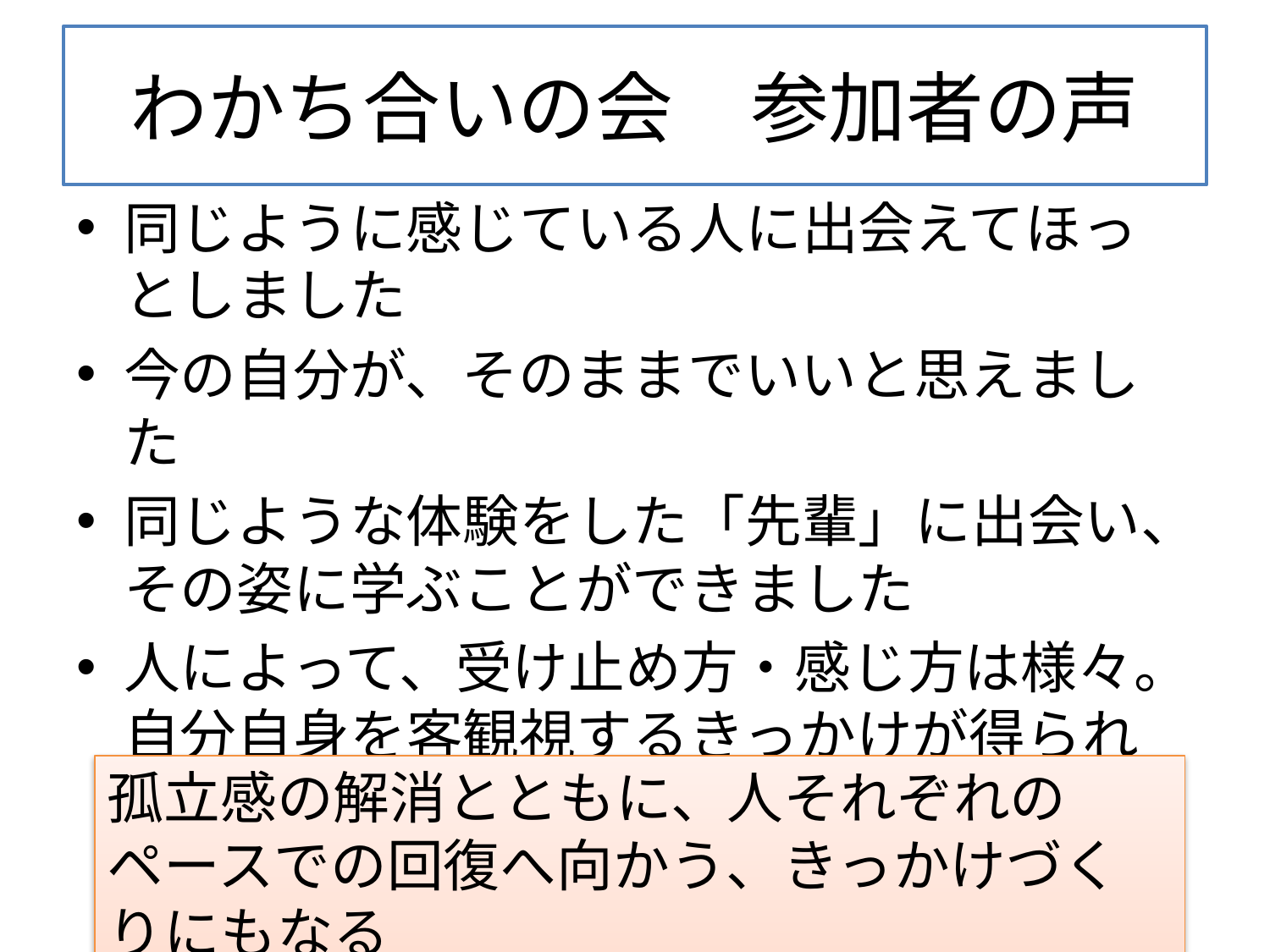

# わかち合いの会　参加者の声
同じように感じている人に出会えてほっとしました
今の自分が、そのままでいいと思えました
同じような体験をした「先輩」に出会い、その姿に学ぶことができました
人によって、受け止め方・感じ方は様々。自分自身を客観視するきっかけが得られました

孤立感の解消とともに、人それぞれのペースでの回復へ向かう、きっかけづくりにもなる